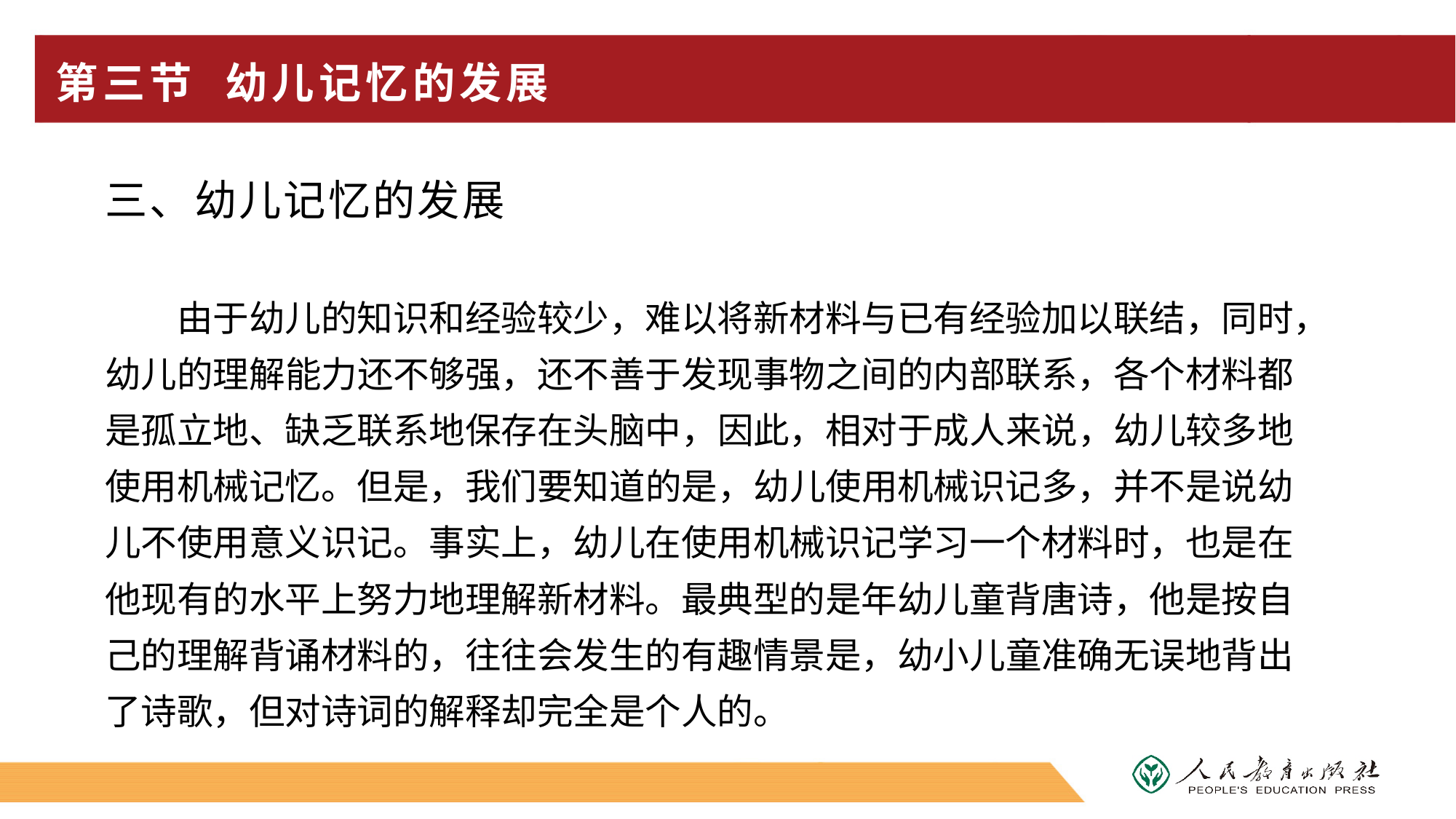

# 第三节  幼儿记忆的发展
三、幼儿记忆的发展
由于幼儿的知识和经验较少，难以将新材料与已有经验加以联结，同时，幼儿的理解能力还不够强，还不善于发现事物之间的内部联系，各个材料都是孤立地、缺乏联系地保存在头脑中，因此，相对于成人来说，幼儿较多地使用机械记忆。但是，我们要知道的是，幼儿使用机械识记多，并不是说幼儿不使用意义识记。事实上，幼儿在使用机械识记学习一个材料时，也是在他现有的水平上努力地理解新材料。最典型的是年幼儿童背唐诗，他是按自己的理解背诵材料的，往往会发生的有趣情景是，幼小儿童准确无误地背出了诗歌，但对诗词的解释却完全是个人的。